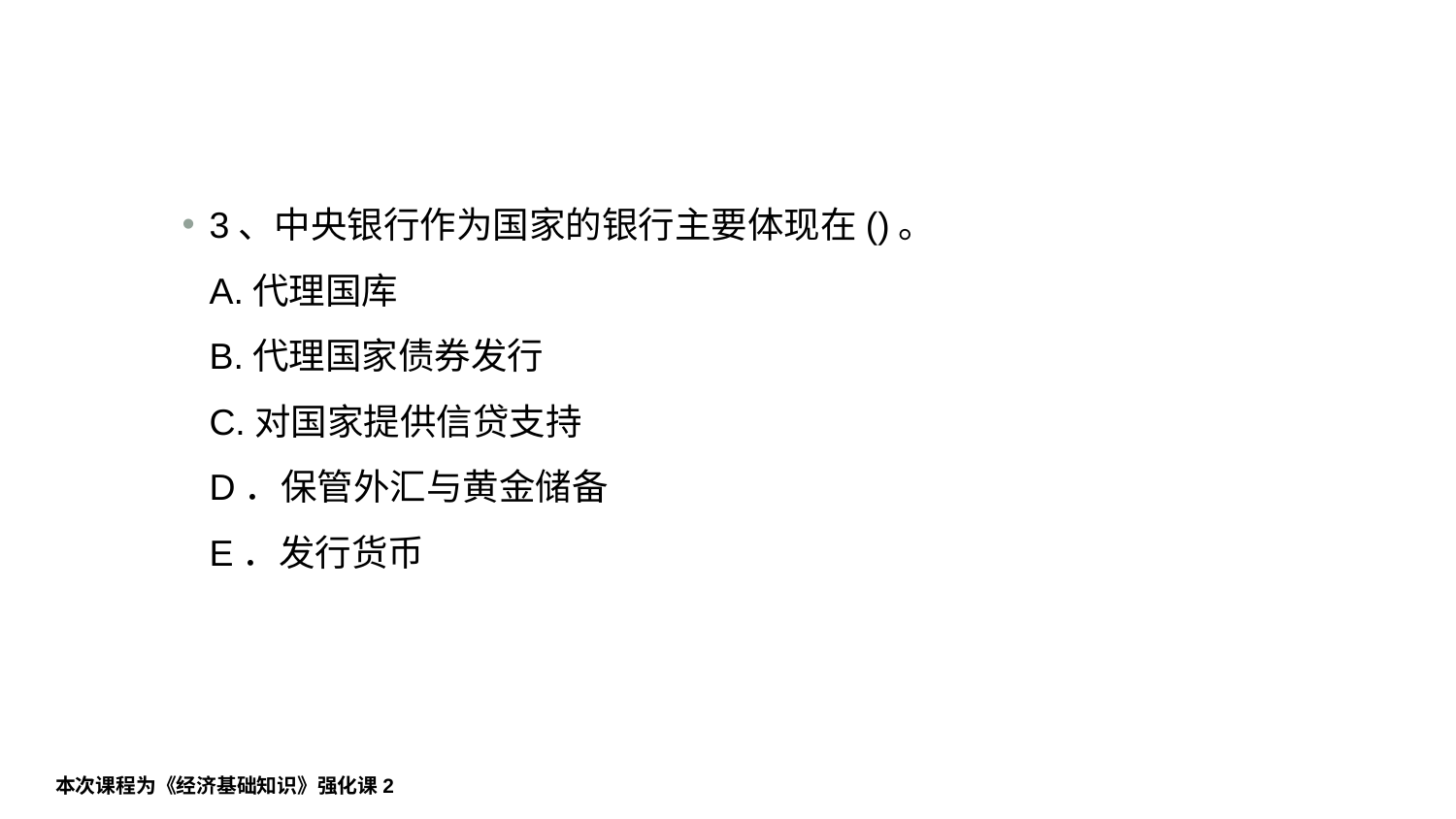

#
3、中央银行作为国家的银行主要体现在()。
A.代理国库
B.代理国家债券发行
C.对国家提供信贷支持
D．保管外汇与黄金储备
E．发行货币